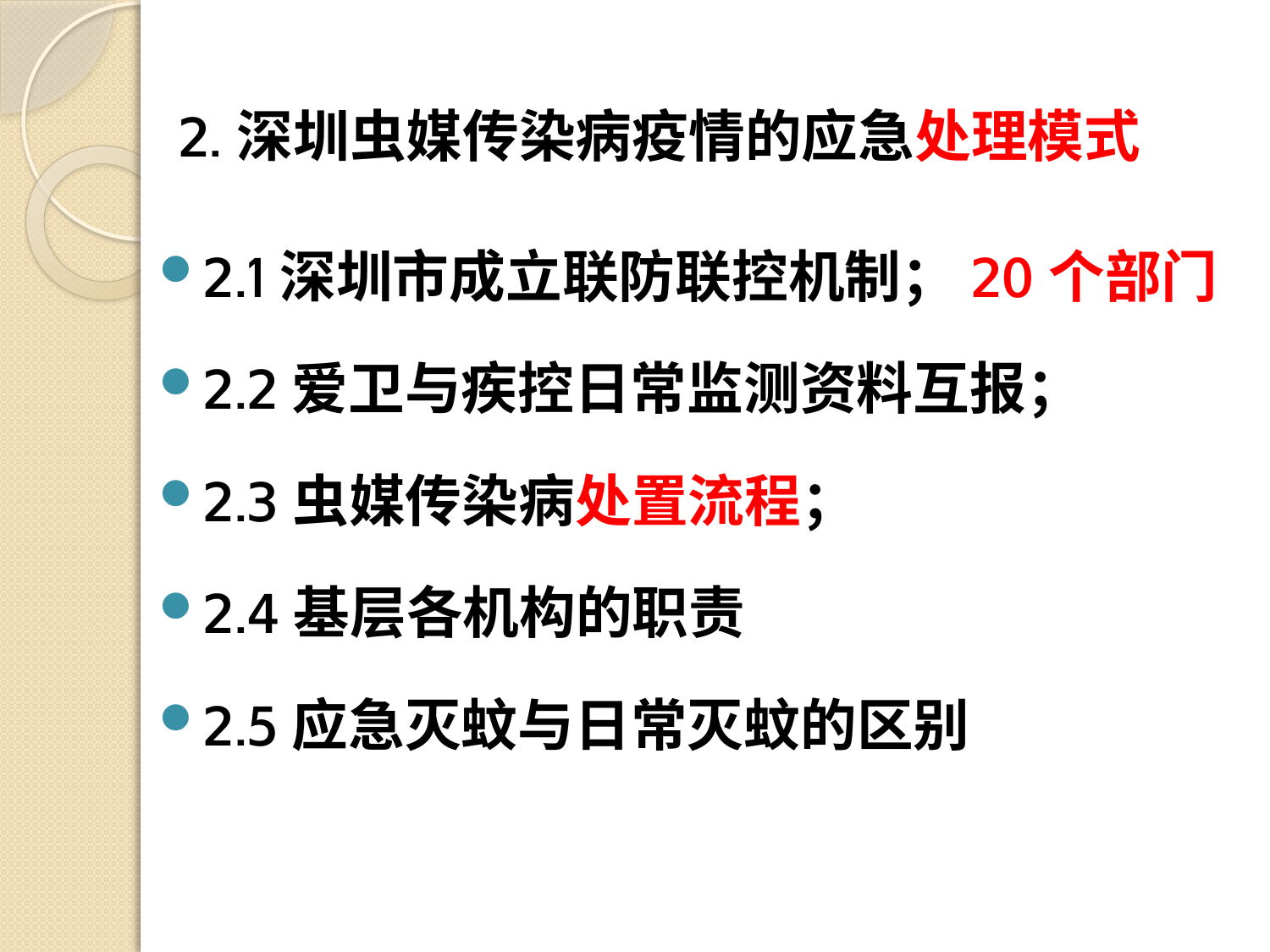

# 2.深圳虫媒传染病疫情的应急处理模式
2.1深圳市成立联防联控机制；20个部门
2.2爱卫与疾控日常监测资料互报；
2.3虫媒传染病处置流程；
2.4基层各机构的职责
2.5应急灭蚊与日常灭蚊的区别